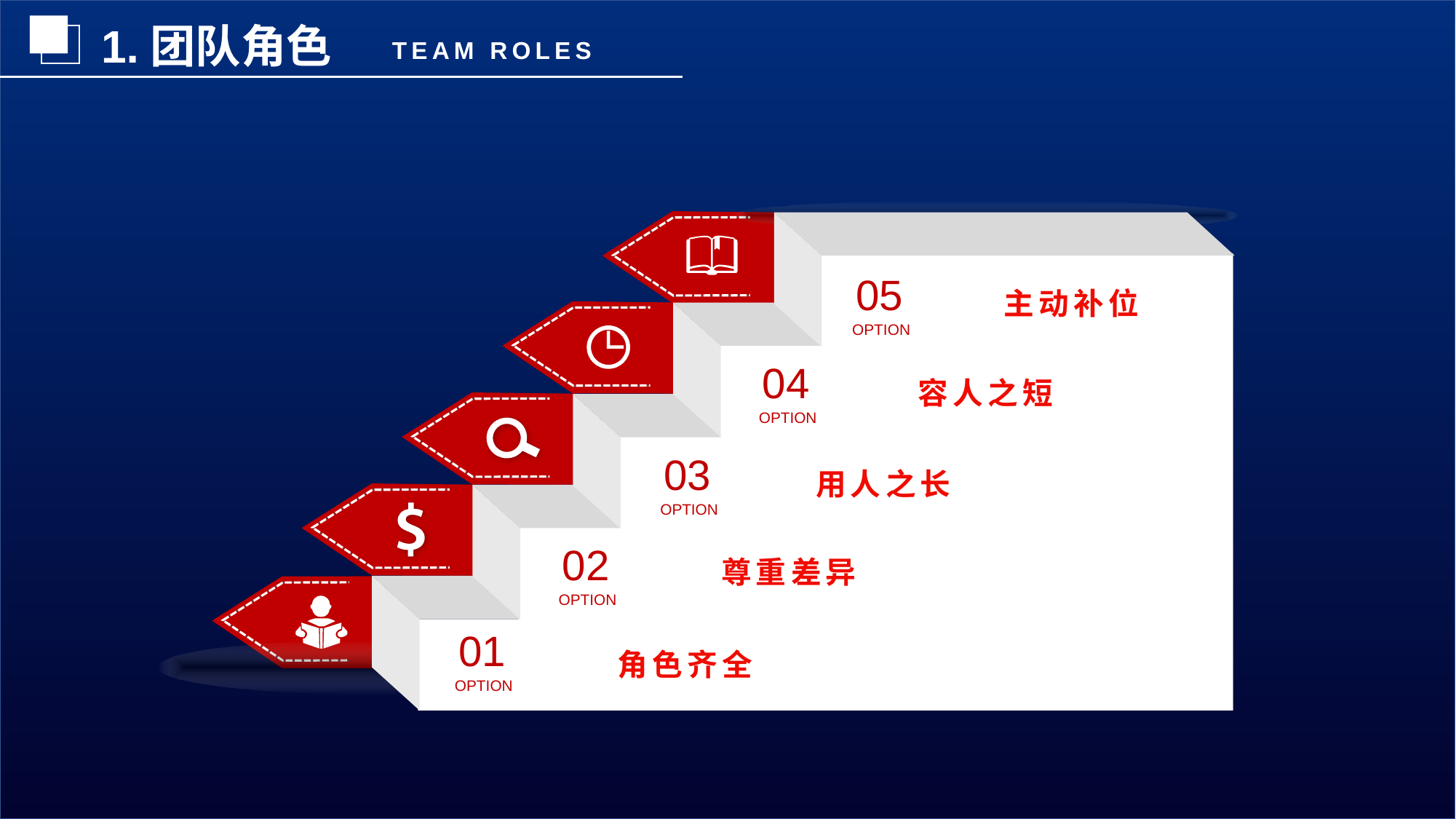

1.团队角色

TEAM ROLES

05
OPTION
主动补位

04
OPTION
容人之短

03
OPTION
用人之长

02
OPTION
尊重差异

01
OPTION
角色齐全